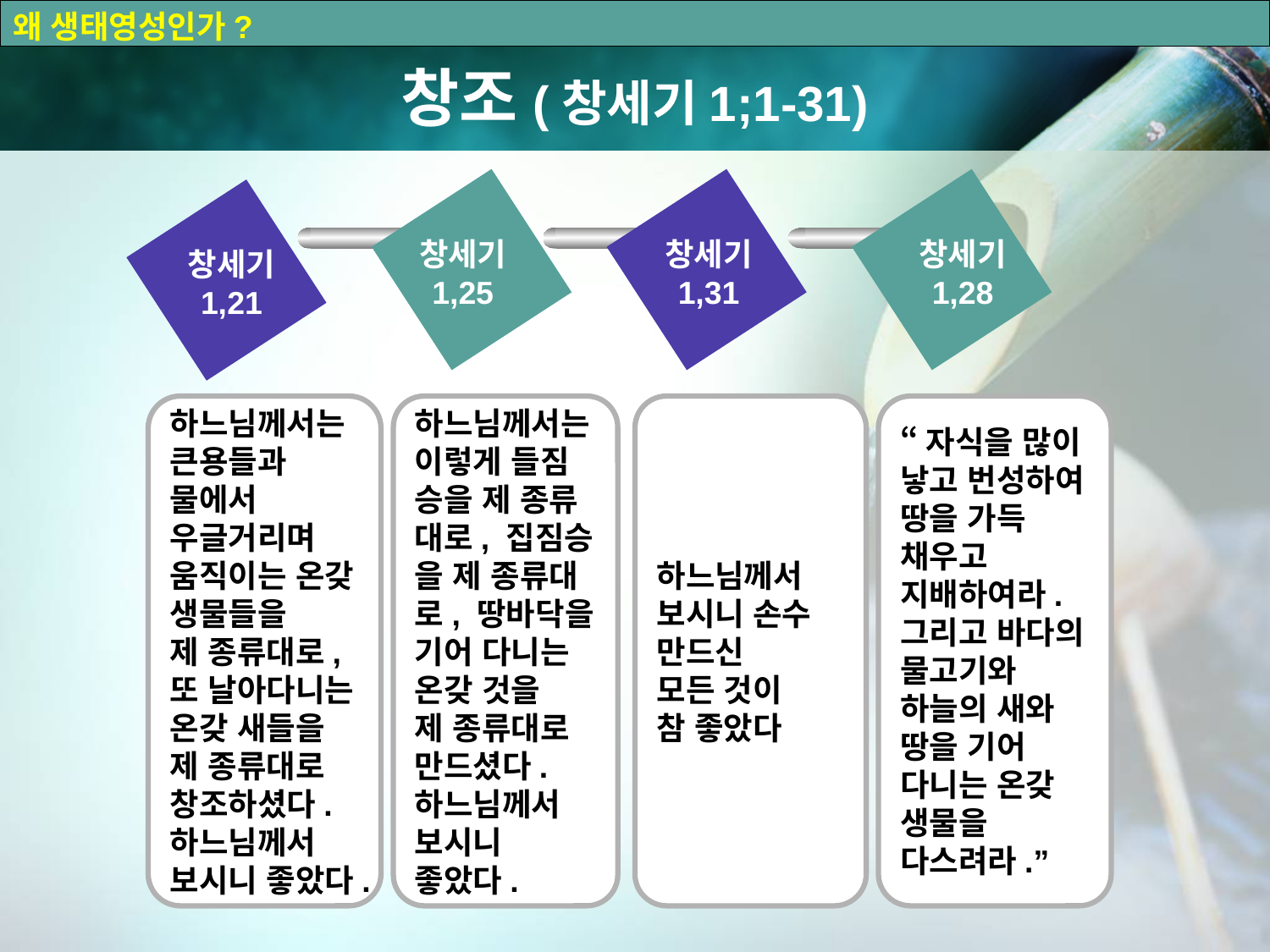

왜 생태영성인가?
# 창조(창세기1;1-31)

창세기
1,25
창세기
1,31
창세기
1,28
창세기
1,21

하느님께서는
큰용들과
물에서
우글거리며
움직이는 온갖
생물들을
제 종류대로,
또 날아다니는
온갖 새들을
제 종류대로
창조하셨다.
하느님께서
보시니 좋았다.
하느님께서는
이렇게 들짐
승을 제 종류
대로, 집짐승
을 제 종류대
로, 땅바닥을
기어 다니는
온갖 것을
제 종류대로
만드셨다.
하느님께서
보시니
좋았다.
하느님께서
보시니 손수
만드신
모든 것이
참 좋았다
“자식을 많이
낳고 번성하여
땅을 가득
채우고
지배하여라.
그리고 바다의
물고기와
하늘의 새와
땅을 기어
다니는 온갖
생물을
다스려라.”